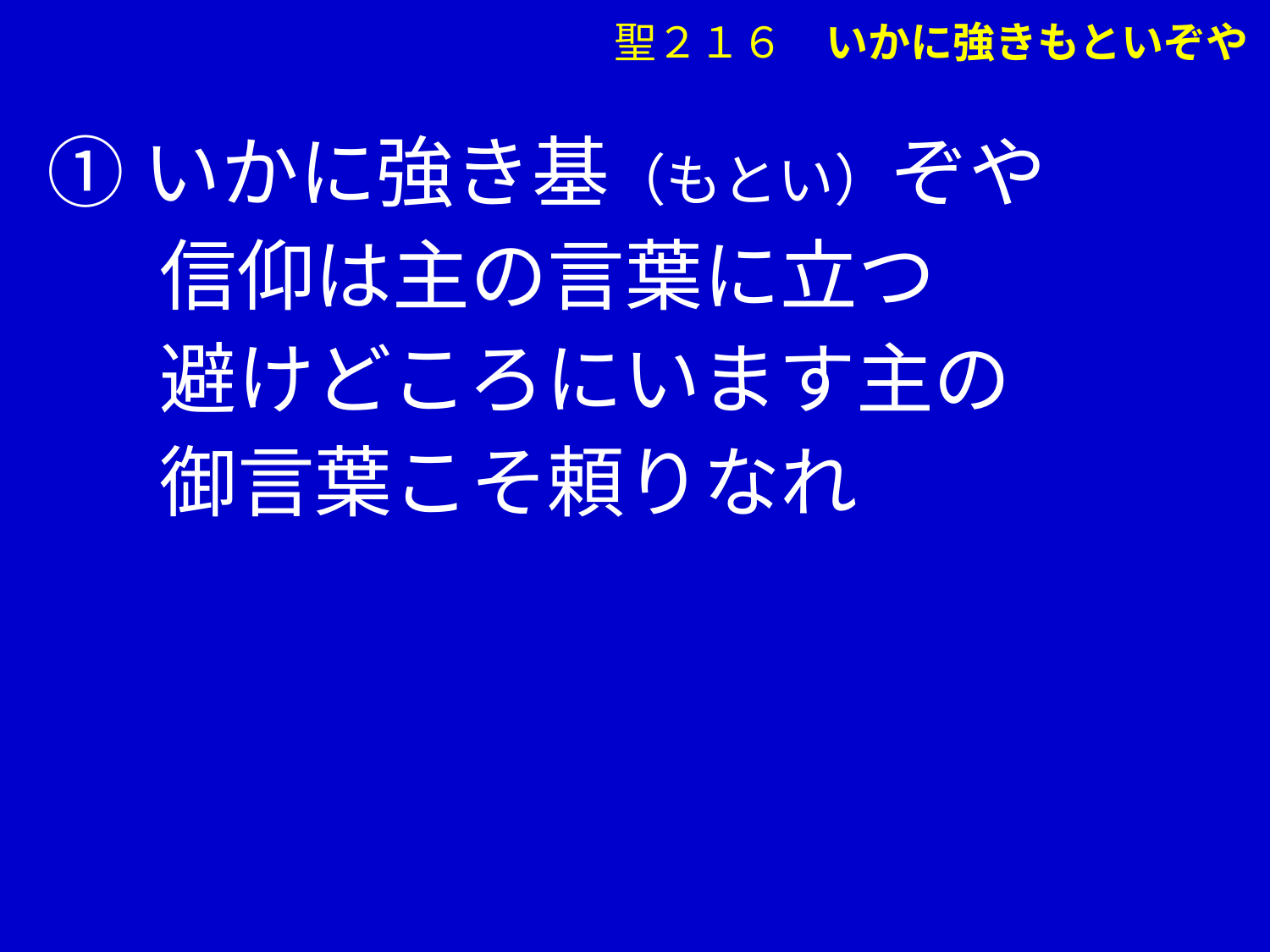

聖２１６　いかに強きもといぞや
  ➀いかに強き基（もとい）ぞや
　    信仰は主の言葉に立つ
　    避けどころにいます主の
　    御言葉こそ頼りなれ